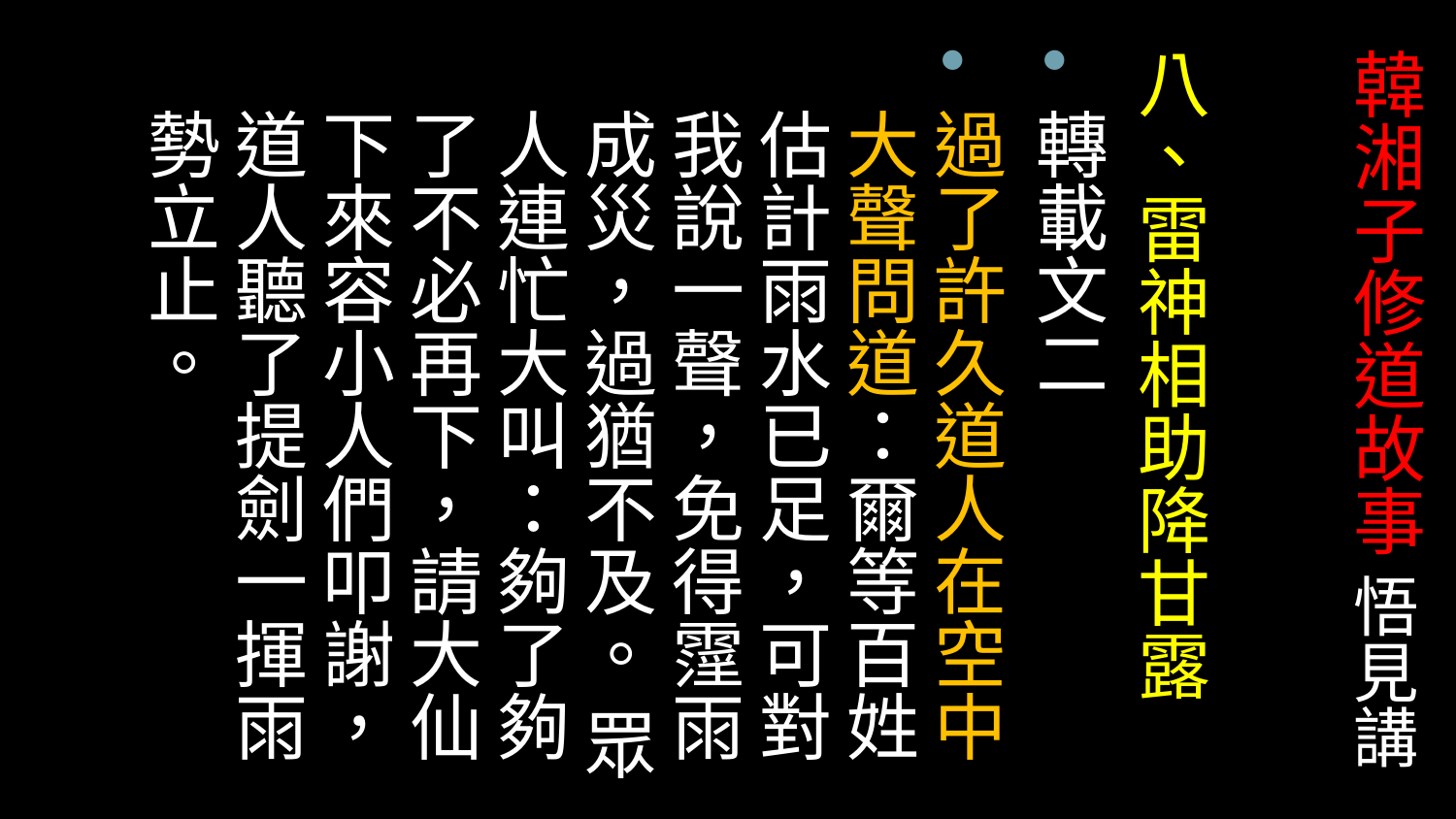

# 韓湘子修道故事 悟見講
八、雷神相助降甘露
轉載文二
過了許久道人在空中大聲問道：爾等百姓估計雨水已足，可對我說一聲，免得霪雨成災，過猶不及。 眾人連忙大叫：夠了夠了不必再下，請大仙下來容小人們叩謝，道人聽了提劍一揮雨勢立止。